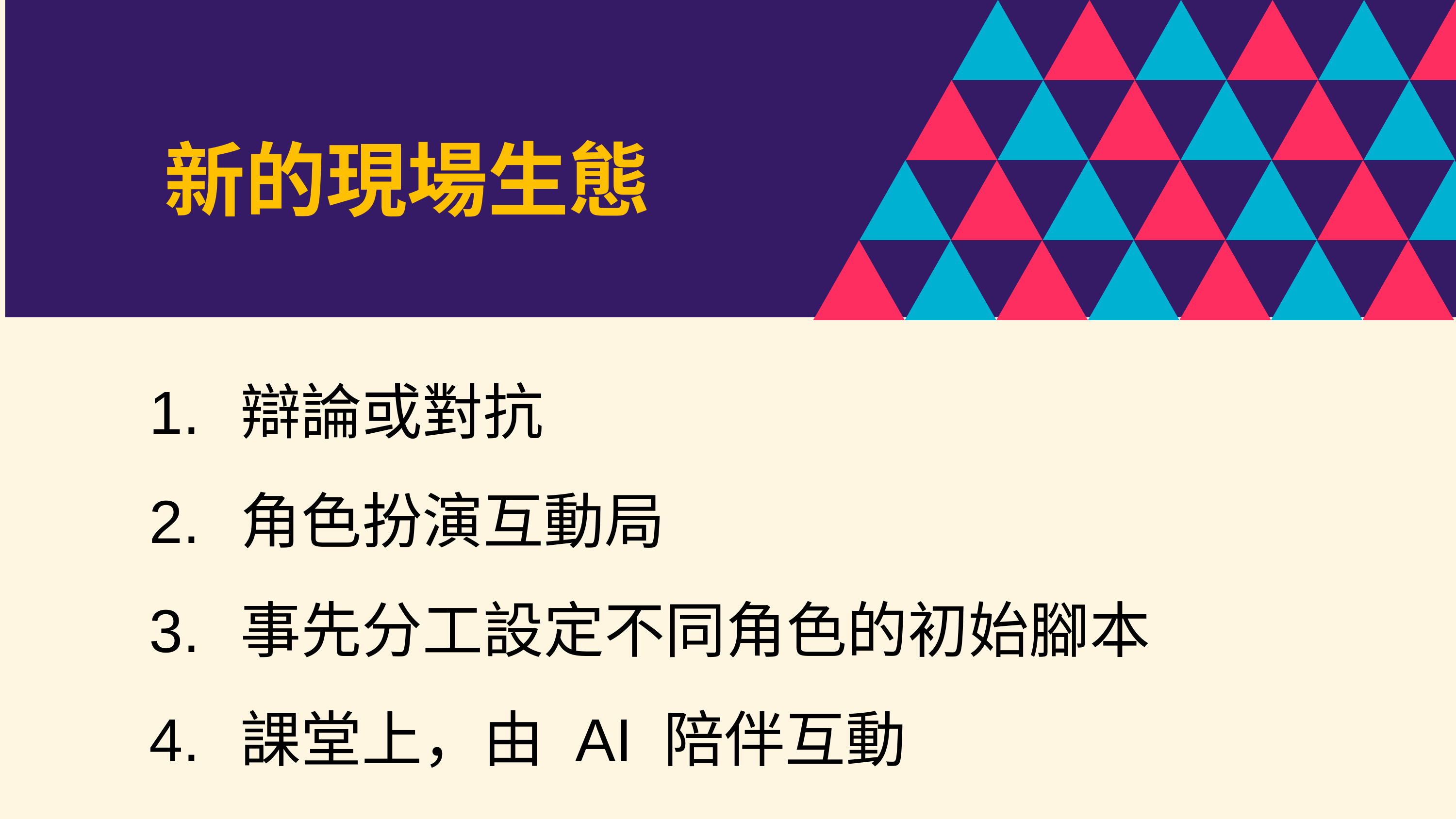

新的現場生態
辯論或對抗
角色扮演互動局
事先分工設定不同角色的初始腳本
課堂上，由 AI 陪伴互動